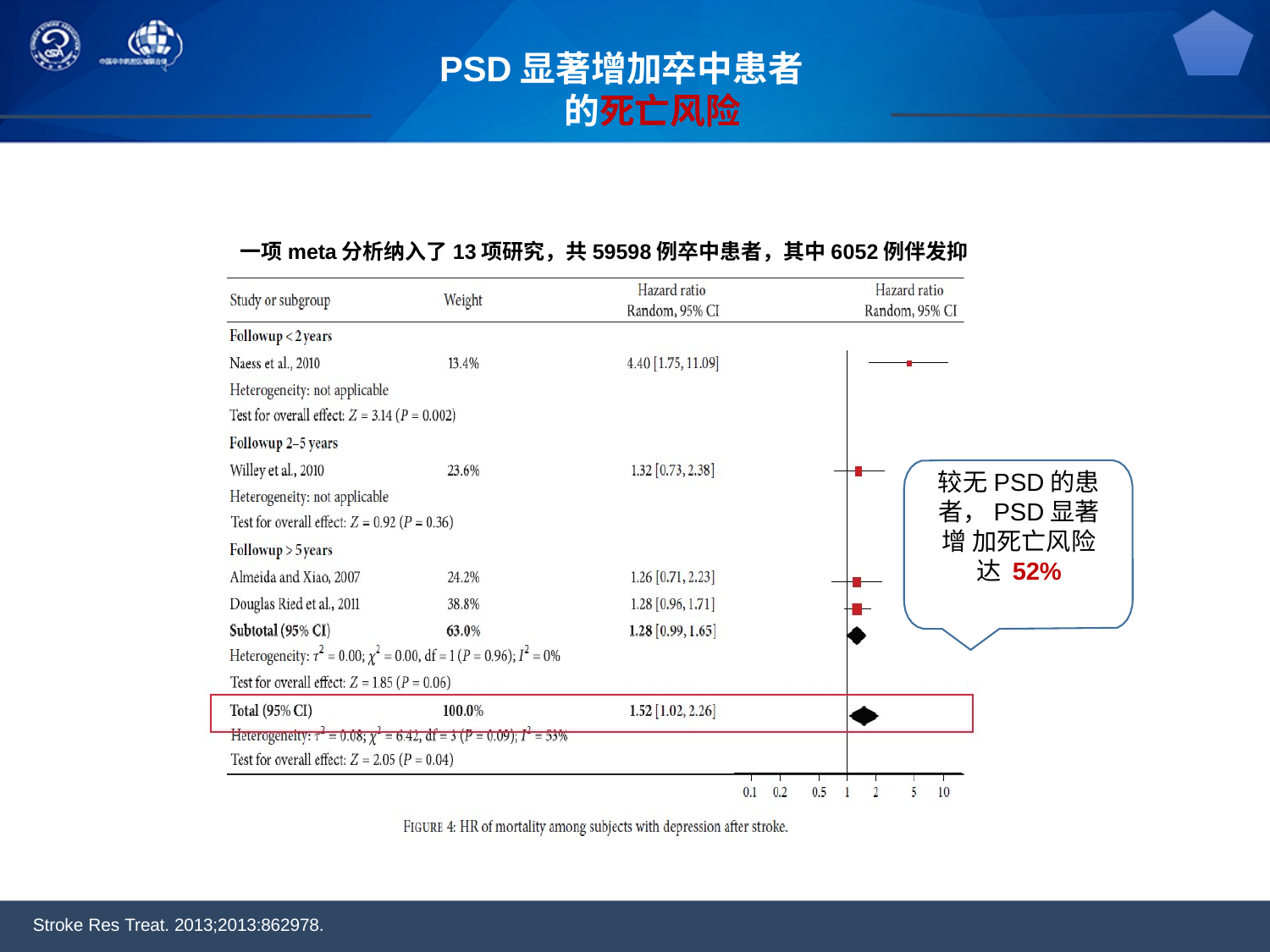

# PSD显著增加卒中患者的死亡风险

一项meta分析纳入了13项研究，共59598例卒中患者，其中6052例伴发抑郁

较无PSD的患 者，PSD显著增 加死亡风险达 52%
工业设计系

Stroke Res Treat. 2013;2013:862978.